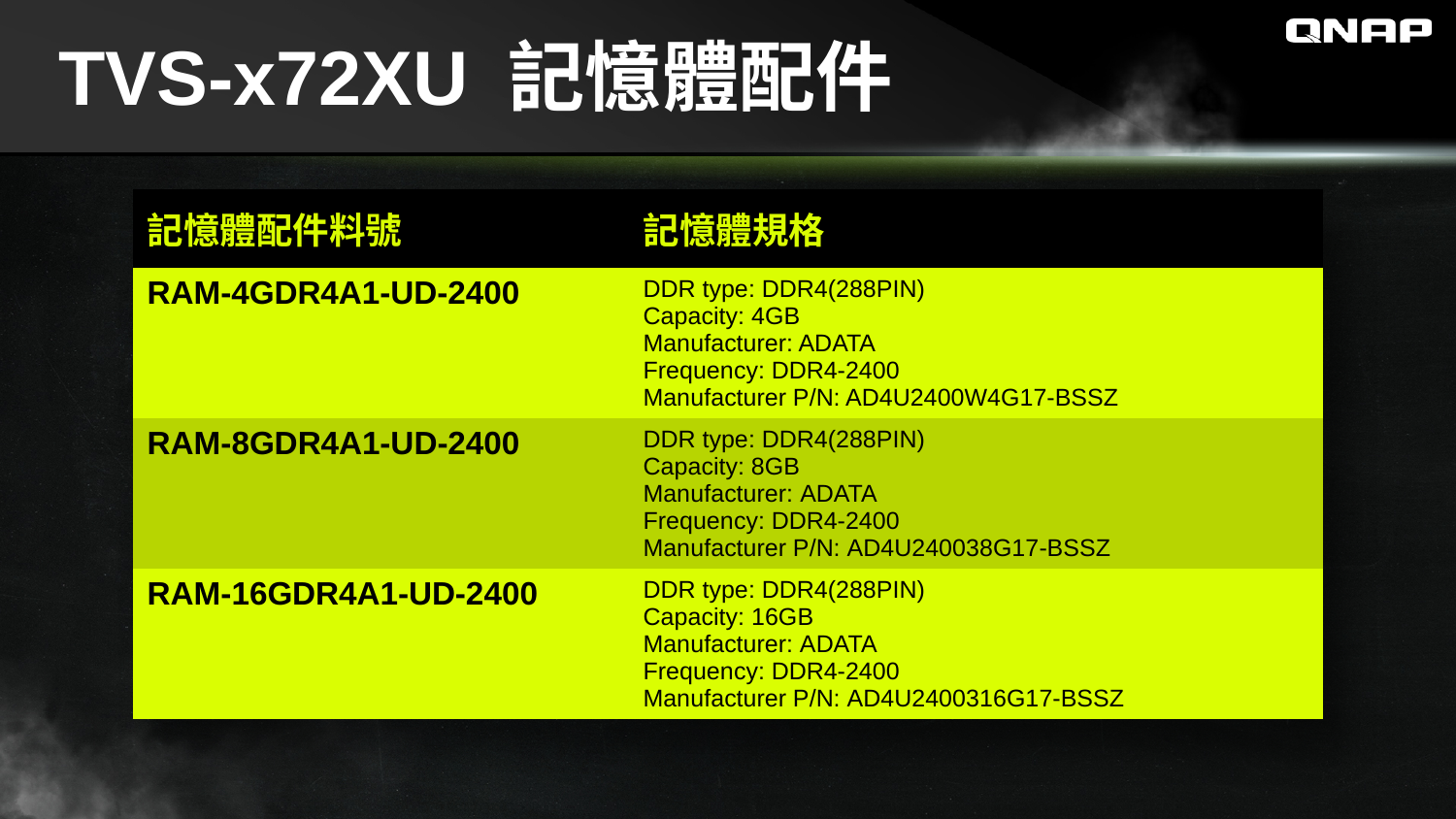

# TVS-x72XU 記憶體配件
| 記憶體配件料號 | 記憶體規格 |
| --- | --- |
| RAM-4GDR4A1-UD-2400 | DDR type: DDR4(288PIN) Capacity: 4GB Manufacturer: ADATA Frequency: DDR4-2400 Manufacturer P/N: AD4U2400W4G17-BSSZ |
| RAM-8GDR4A1-UD-2400 | DDR type: DDR4(288PIN) Capacity: 8GB Manufacturer: ADATA Frequency: DDR4-2400 Manufacturer P/N: AD4U240038G17-BSSZ |
| RAM-16GDR4A1-UD-2400 | DDR type: DDR4(288PIN) Capacity: 16GB Manufacturer: ADATA Frequency: DDR4-2400 Manufacturer P/N: AD4U2400316G17-BSSZ |